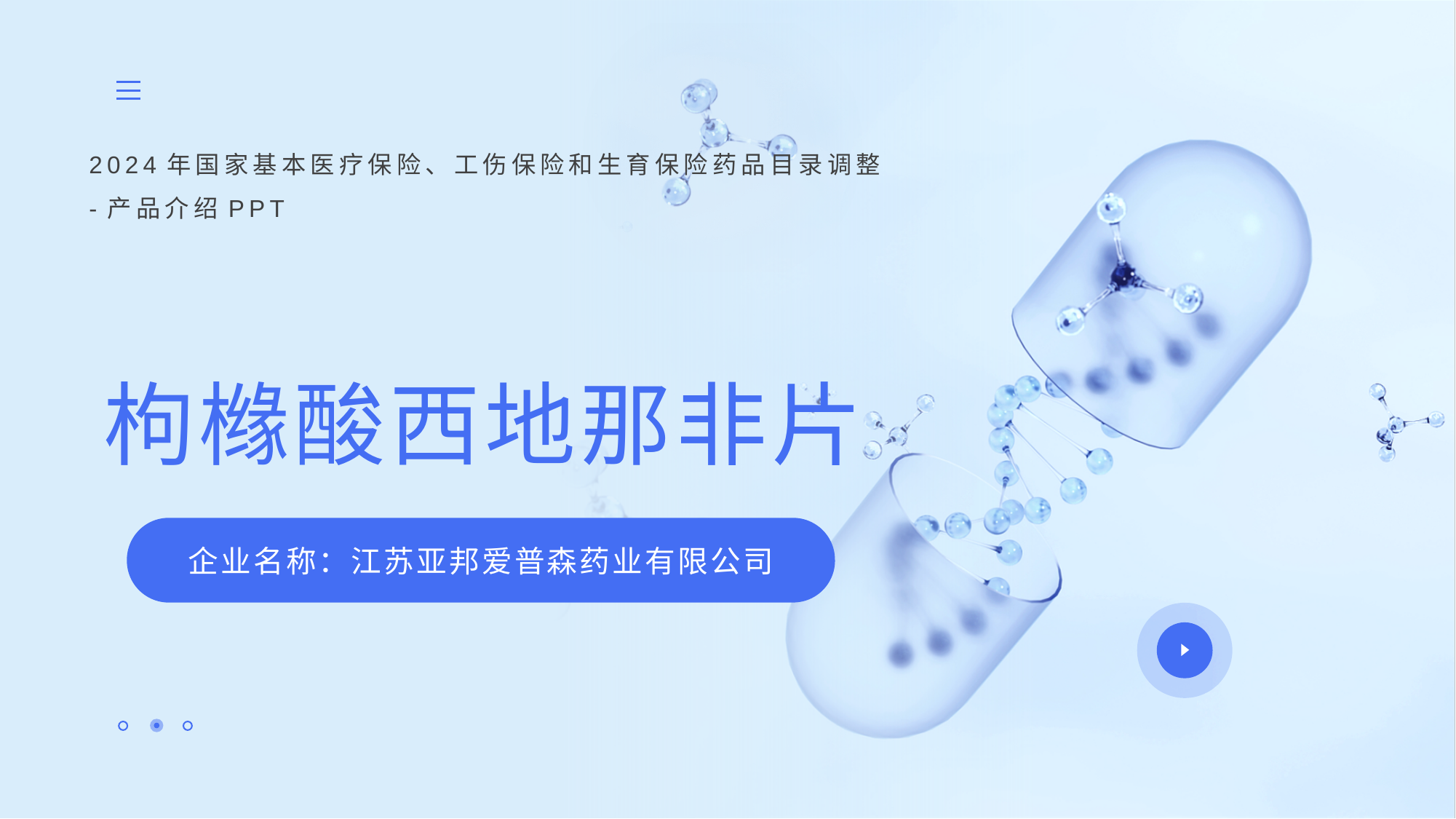

2024年国家基本医疗保险、工伤保险和生育保险药品目录调整
-产品介绍PPT
枸橼酸西地那非片
企业名称：江苏亚邦爱普森药业有限公司